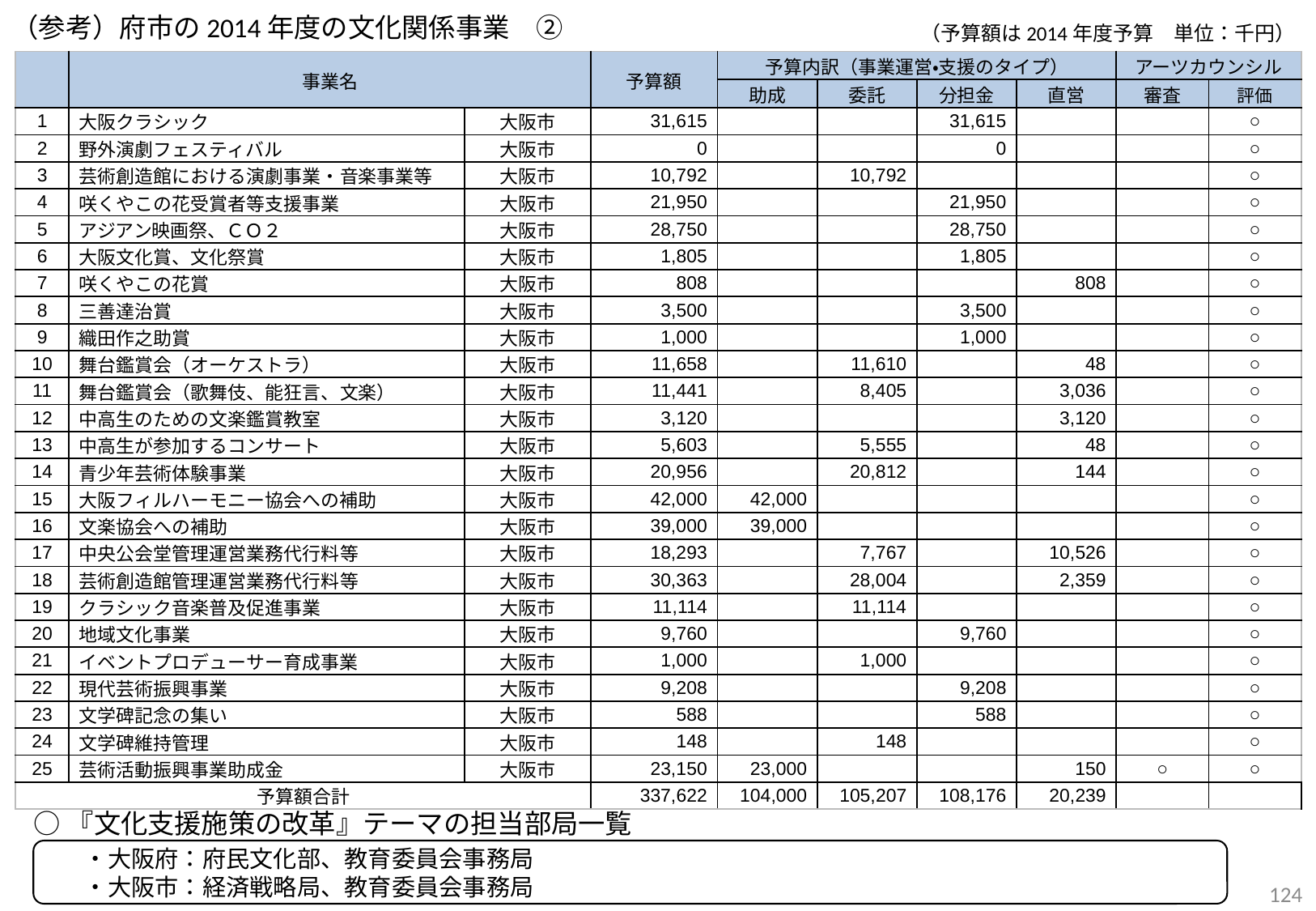

（参考）府市の2014年度の文化関係事業　②
（予算額は2014年度予算　単位：千円）
|  | 事業名 |  | 予算額 | 予算内訳（事業運営・支援のタイプ） |  |  |  | アーツカウンシル |  |
| --- | --- | --- | --- | --- | --- | --- | --- | --- | --- |
|  |  |  |  | 助成 | 委託 | 分担金 | 直営 | 審査 | 評価 |
| 1 | 大阪クラシック | 大阪市 | 31,615 |  |  | 31,615 |  |  | ○ |
| 2 | 野外演劇フェスティバル | 大阪市 | 0 |  |  | 0 |  |  | ○ |
| 3 | 芸術創造館における演劇事業・音楽事業等 | 大阪市 | 10,792 |  | 10,792 |  |  |  | ○ |
| 4 | 咲くやこの花受賞者等支援事業 | 大阪市 | 21,950 |  |  | 21,950 |  |  | ○ |
| 5 | アジアン映画祭、ＣＯ２ | 大阪市 | 28,750 |  |  | 28,750 |  |  | ○ |
| 6 | 大阪文化賞、文化祭賞 | 大阪市 | 1,805 |  |  | 1,805 |  |  | ○ |
| 7 | 咲くやこの花賞 | 大阪市 | 808 |  |  |  | 808 |  | ○ |
| 8 | 三善達治賞 | 大阪市 | 3,500 |  |  | 3,500 |  |  | ○ |
| 9 | 織田作之助賞 | 大阪市 | 1,000 |  |  | 1,000 |  |  | ○ |
| 10 | 舞台鑑賞会（オーケストラ） | 大阪市 | 11,658 |  | 11,610 |  | 48 |  | ○ |
| 11 | 舞台鑑賞会（歌舞伎、能狂言、文楽） | 大阪市 | 11,441 |  | 8,405 |  | 3,036 |  | ○ |
| 12 | 中高生のための文楽鑑賞教室 | 大阪市 | 3,120 |  |  |  | 3,120 |  | ○ |
| 13 | 中高生が参加するコンサート | 大阪市 | 5,603 |  | 5,555 |  | 48 |  | ○ |
| 14 | 青少年芸術体験事業 | 大阪市 | 20,956 |  | 20,812 |  | 144 |  | ○ |
| 15 | 大阪フィルハーモニー協会への補助 | 大阪市 | 42,000 | 42,000 |  |  |  |  | ○ |
| 16 | 文楽協会への補助 | 大阪市 | 39,000 | 39,000 |  |  |  |  | ○ |
| 17 | 中央公会堂管理運営業務代行料等 | 大阪市 | 18,293 |  | 7,767 |  | 10,526 |  | ○ |
| 18 | 芸術創造館管理運営業務代行料等 | 大阪市 | 30,363 |  | 28,004 |  | 2,359 |  | ○ |
| 19 | クラシック音楽普及促進事業 | 大阪市 | 11,114 |  | 11,114 |  |  |  | ○ |
| 20 | 地域文化事業 | 大阪市 | 9,760 |  |  | 9,760 |  |  | ○ |
| 21 | イベントプロデューサー育成事業 | 大阪市 | 1,000 |  | 1,000 |  |  |  | ○ |
| 22 | 現代芸術振興事業 | 大阪市 | 9,208 |  |  | 9,208 |  |  | ○ |
| 23 | 文学碑記念の集い | 大阪市 | 588 |  |  | 588 |  |  | ○ |
| 24 | 文学碑維持管理 | 大阪市 | 148 |  | 148 |  |  |  | ○ |
| 25 | 芸術活動振興事業助成金 | 大阪市 | 23,150 | 23,000 |  |  | 150 | ○ | ○ |
| 予算額合計 |  |  | 337,622 | 104,000 | 105,207 | 108,176 | 20,239 |  |  |
○『文化支援施策の改革』テーマの担当部局一覧
・大阪府：府民文化部、教育委員会事務局
・大阪市：経済戦略局、教育委員会事務局
124